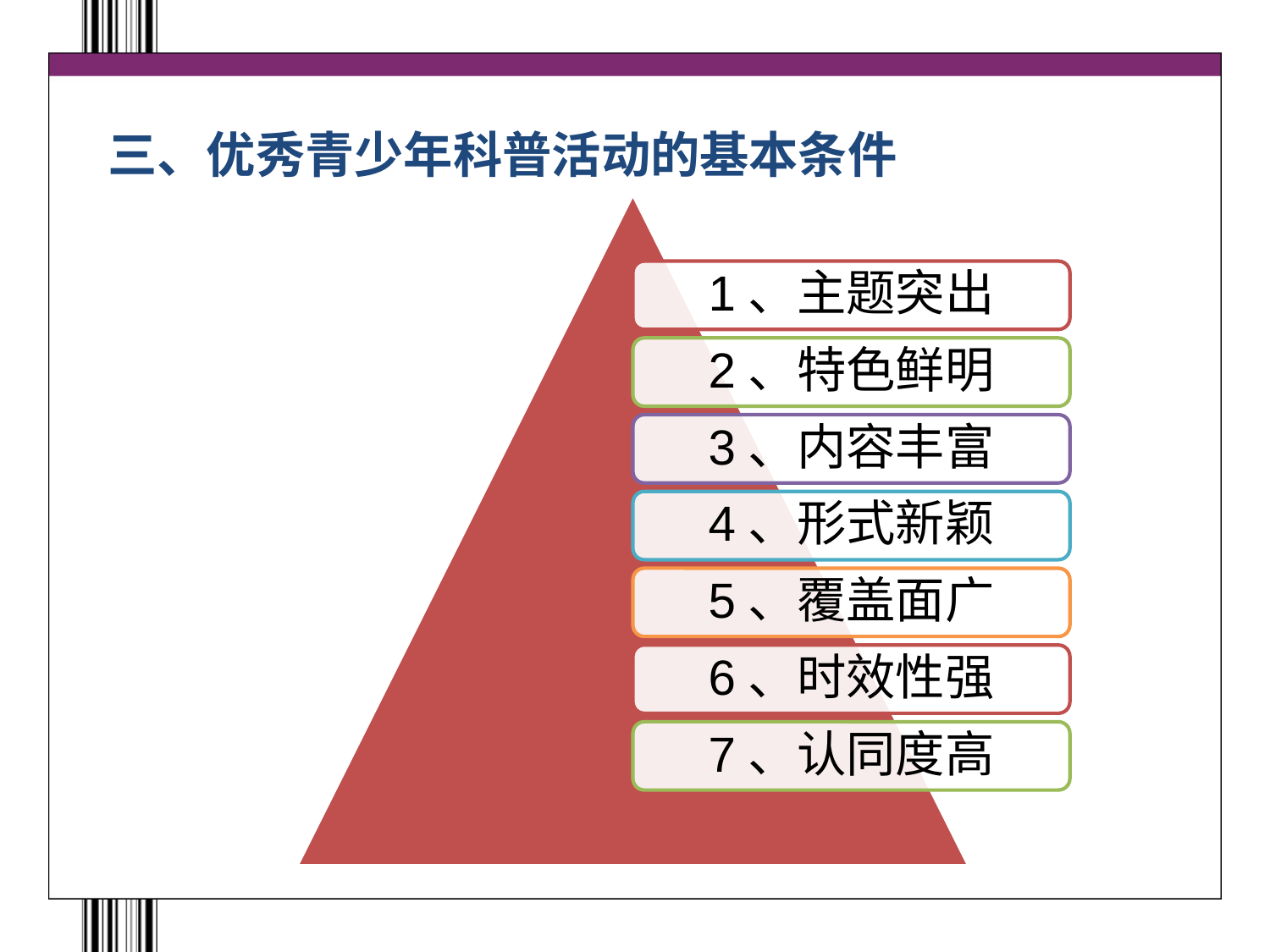

# 三、优秀青少年科普活动的基本条件
1、主题突出
2、特色鲜明
3、内容丰富
4、形式新颖
5、覆盖面广
6、时效性强
7、认同度高